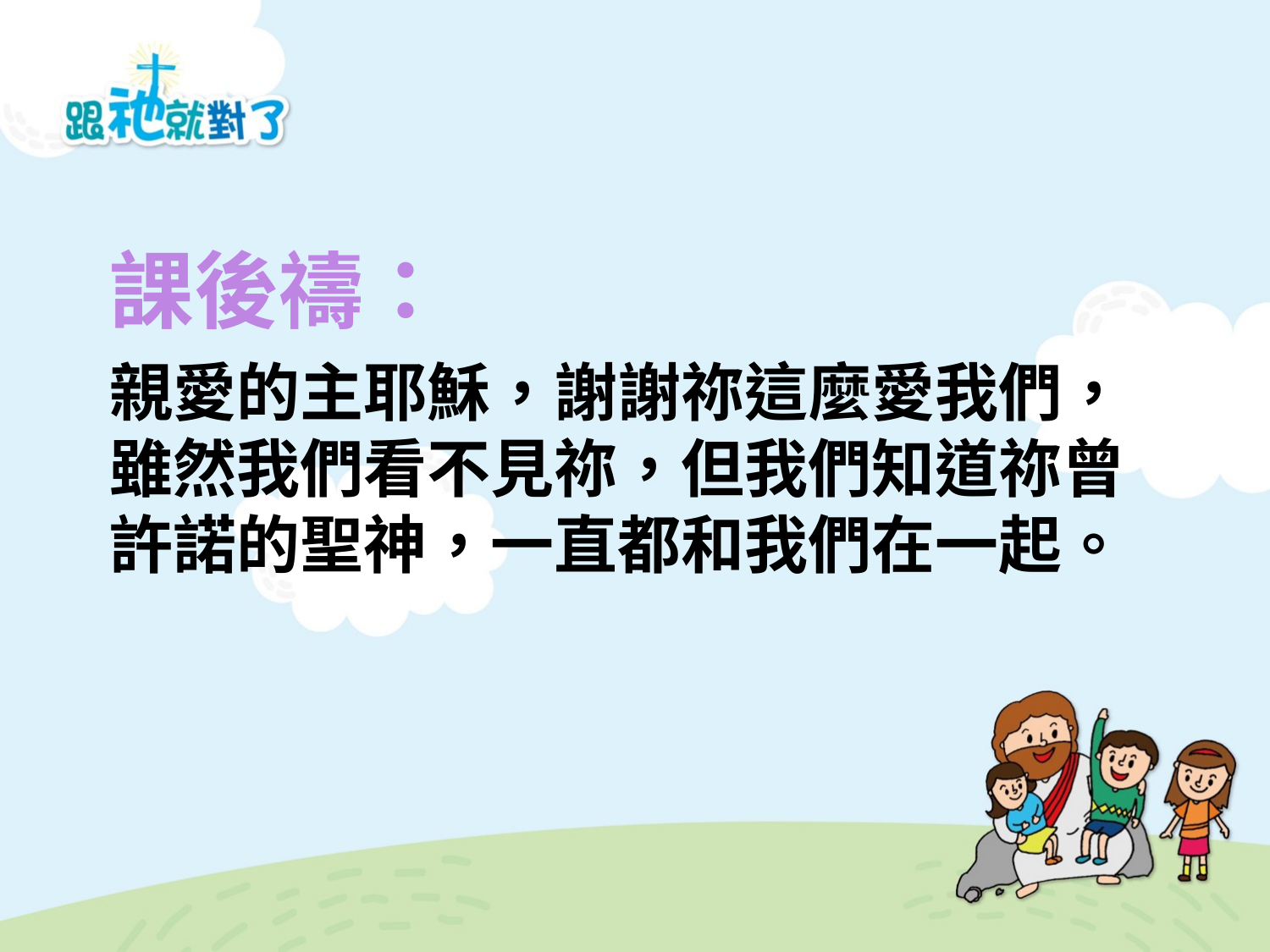

課後禱：
親愛的主耶穌，謝謝祢這麼愛我們，雖然我們看不見祢，但我們知道祢曾許諾的聖神，一直都和我們在一起。